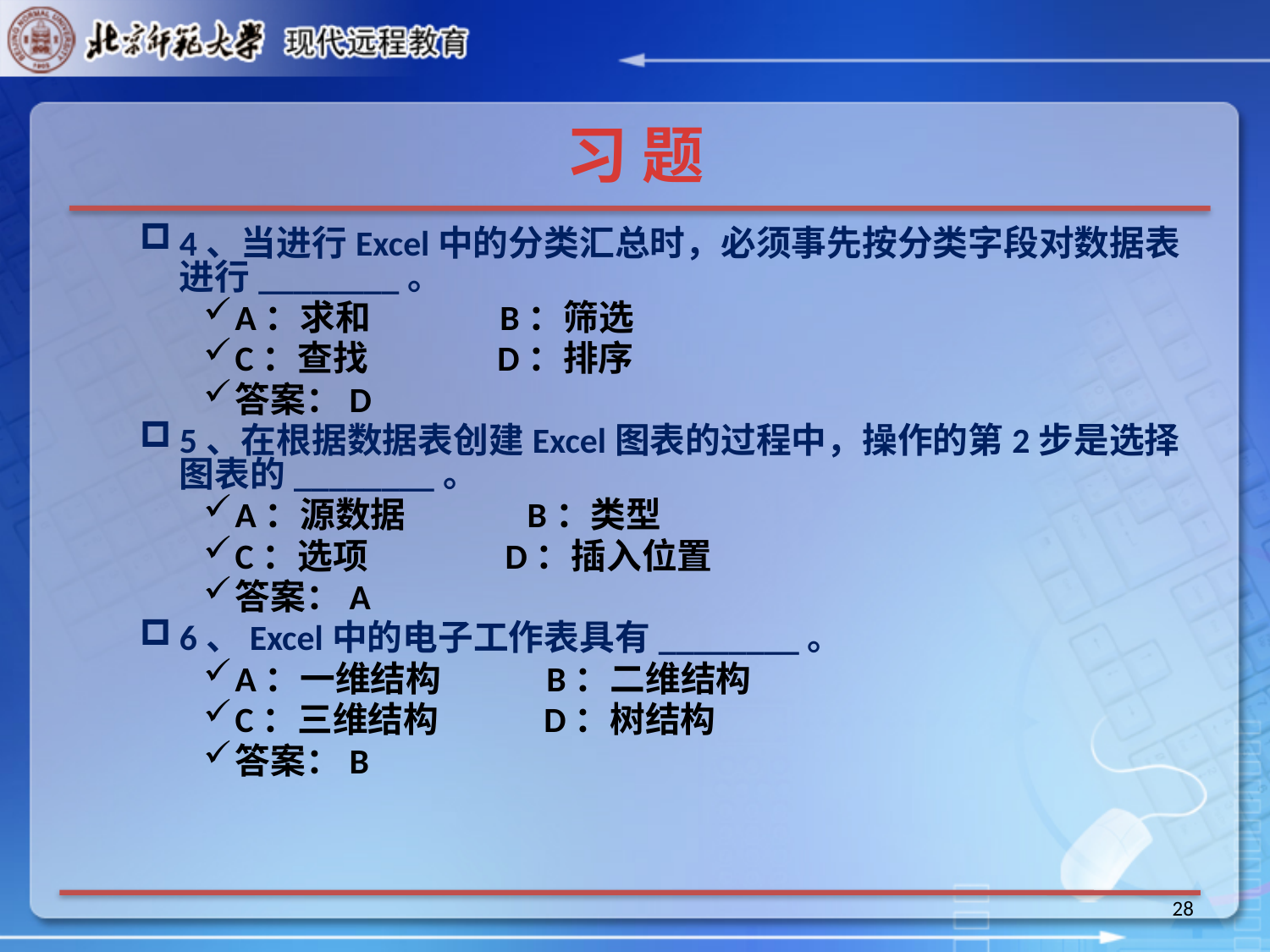

# 习 题
4、当进行Excel中的分类汇总时，必须事先按分类字段对数据表进行________。
A：求和               B：筛选
C：查找               D：排序
答案：D
5、在根据数据表创建Excel图表的过程中，操作的第2步是选择图表的________。
A：源数据              B：类型
C：选项                D：插入位置
答案：A
6、Excel中的电子工作表具有________。
A：一维结构            B：二维结构
C：三维结构            D：树结构
答案：B
28